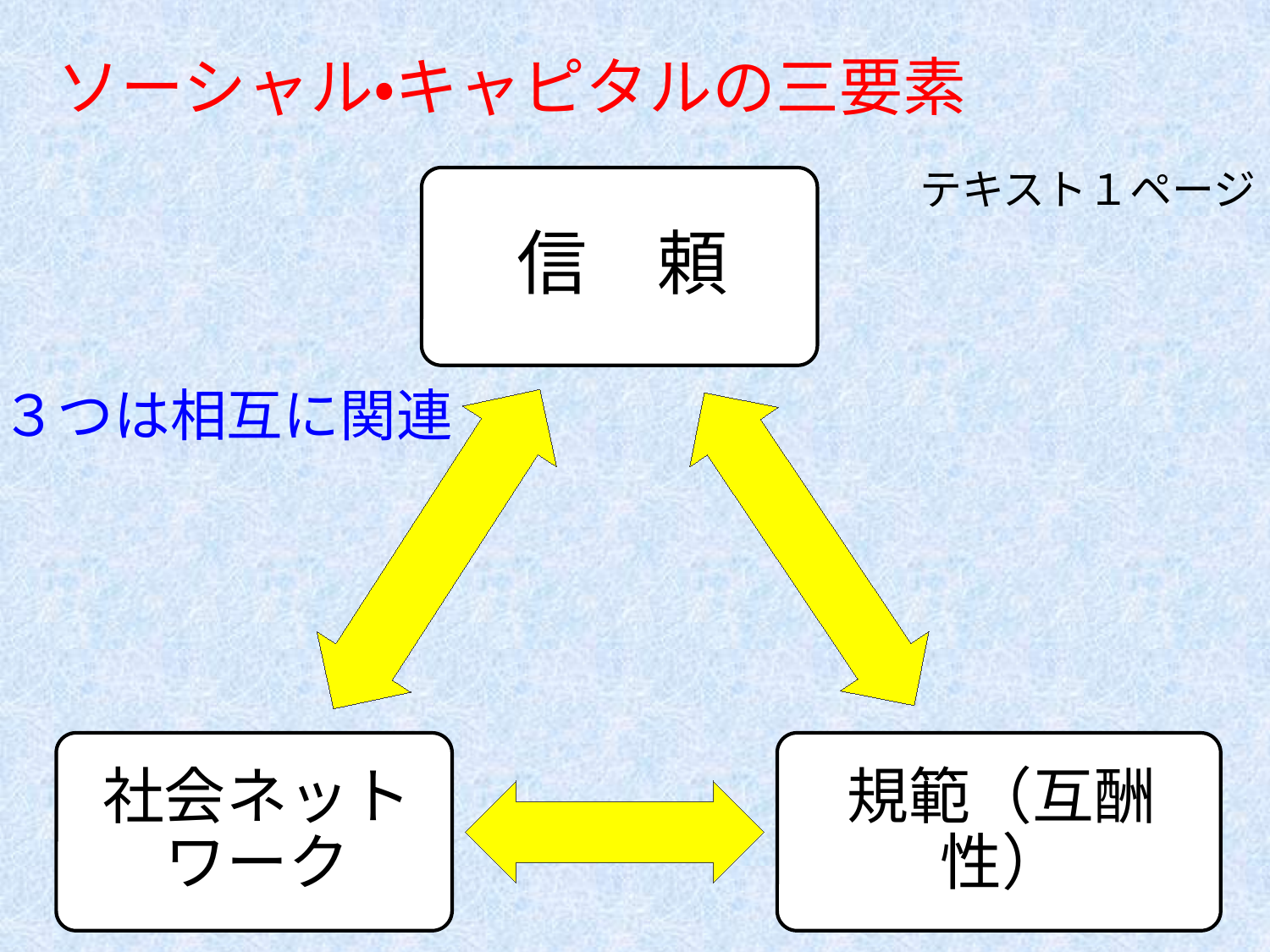

ソーシャル・キャピタルの三要素
テキスト１ページ
信　頼

規範（互酬性）

社会ネットワーク

３つは相互に関連